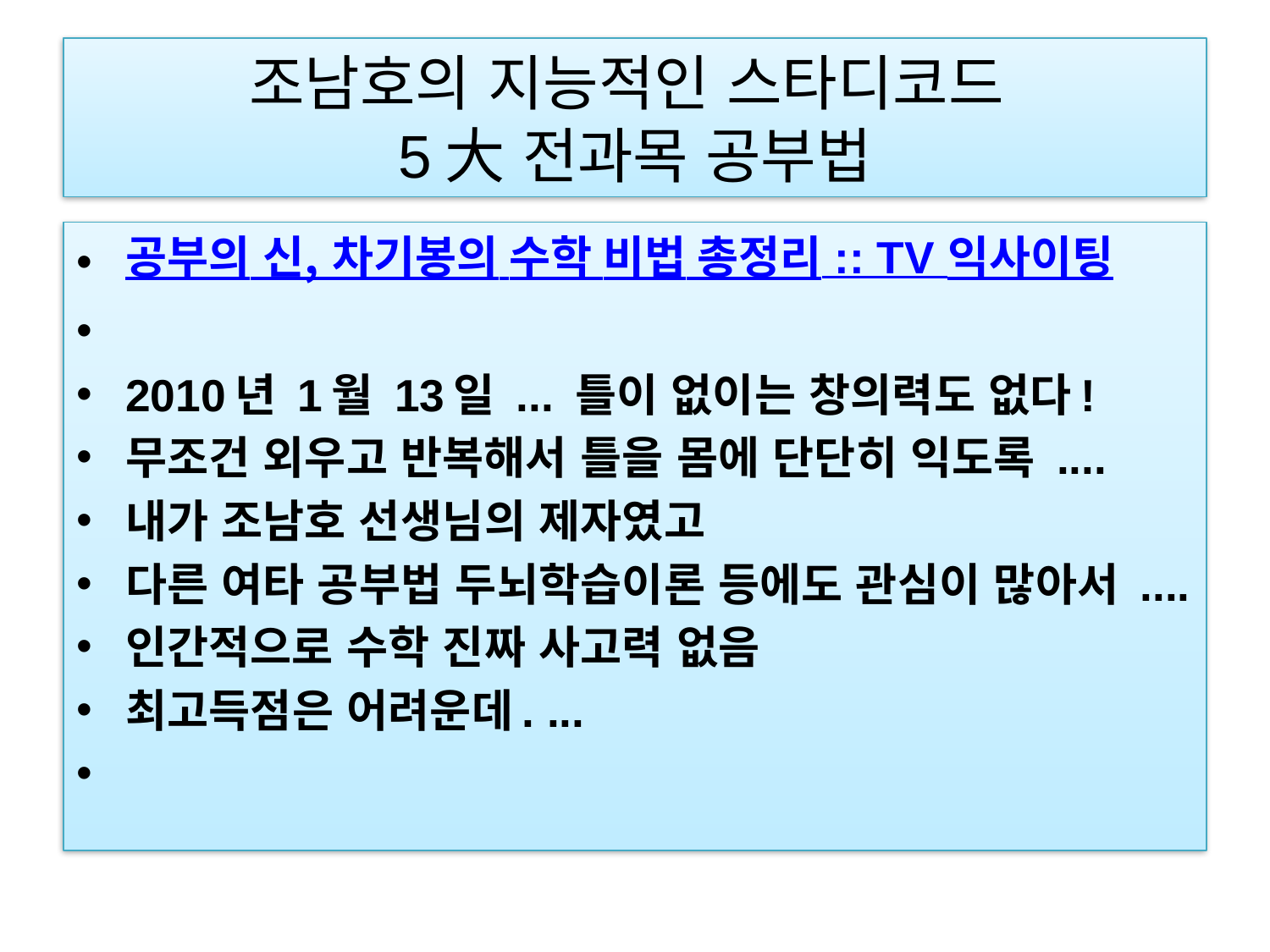

# 조남호의 지능적인 스타디코드 5大 전과목 공부법
공부의 신, 차기봉의 수학 비법 총정리 :: TV 익사이팅

2010년 1월 13일 ... 틀이 없이는 창의력도 없다!
무조건 외우고 반복해서 틀을 몸에 단단히 익도록 ....
내가 조남호 선생님의 제자였고
다른 여타 공부법 두뇌학습이론 등에도 관심이 많아서 ....
인간적으로 수학 진짜 사고력 없음
최고득점은 어려운데. ...